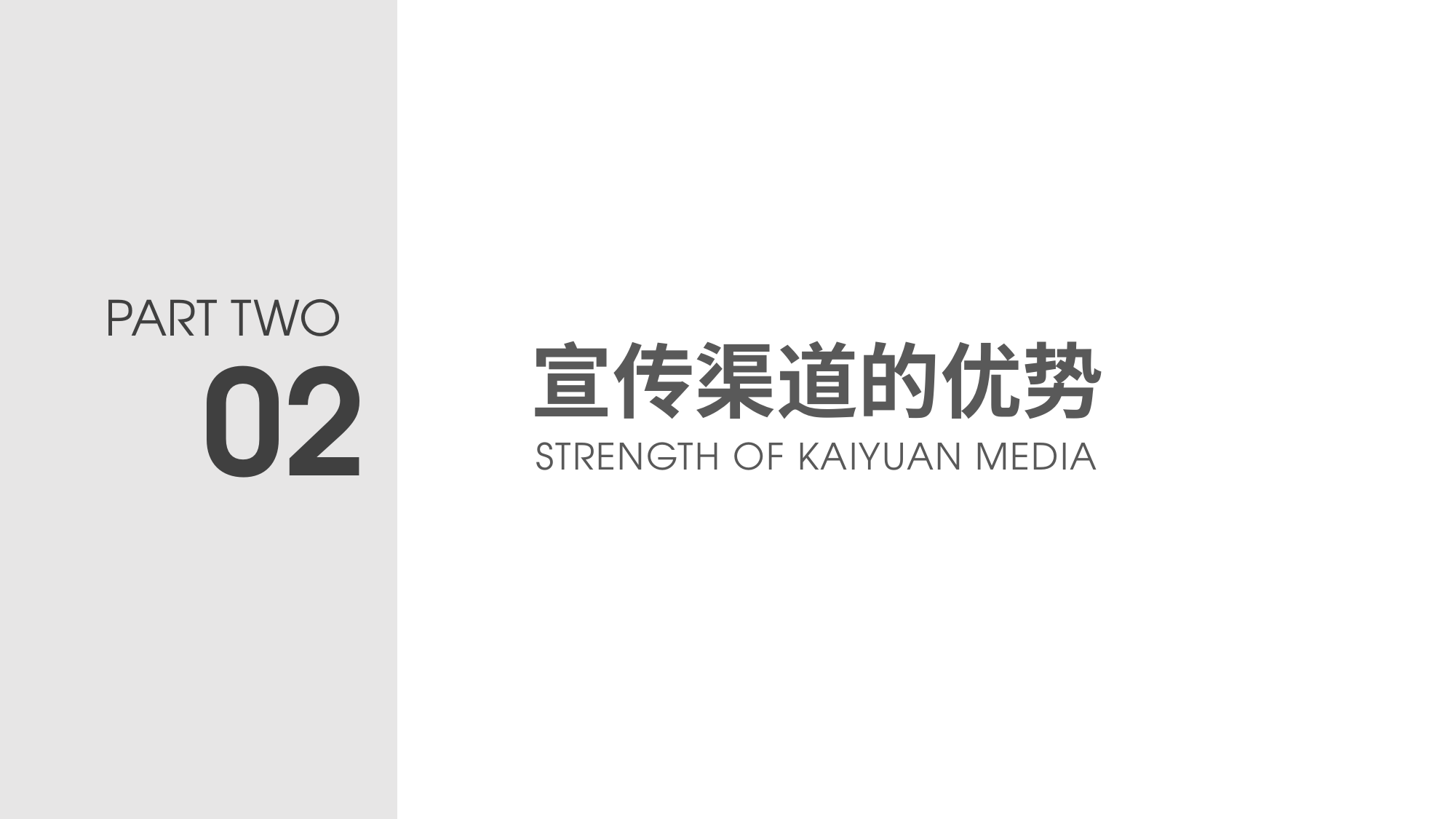

PART TWO
02
宣传渠道的优势
STRENGTH OF KAIYUAN MEDIA